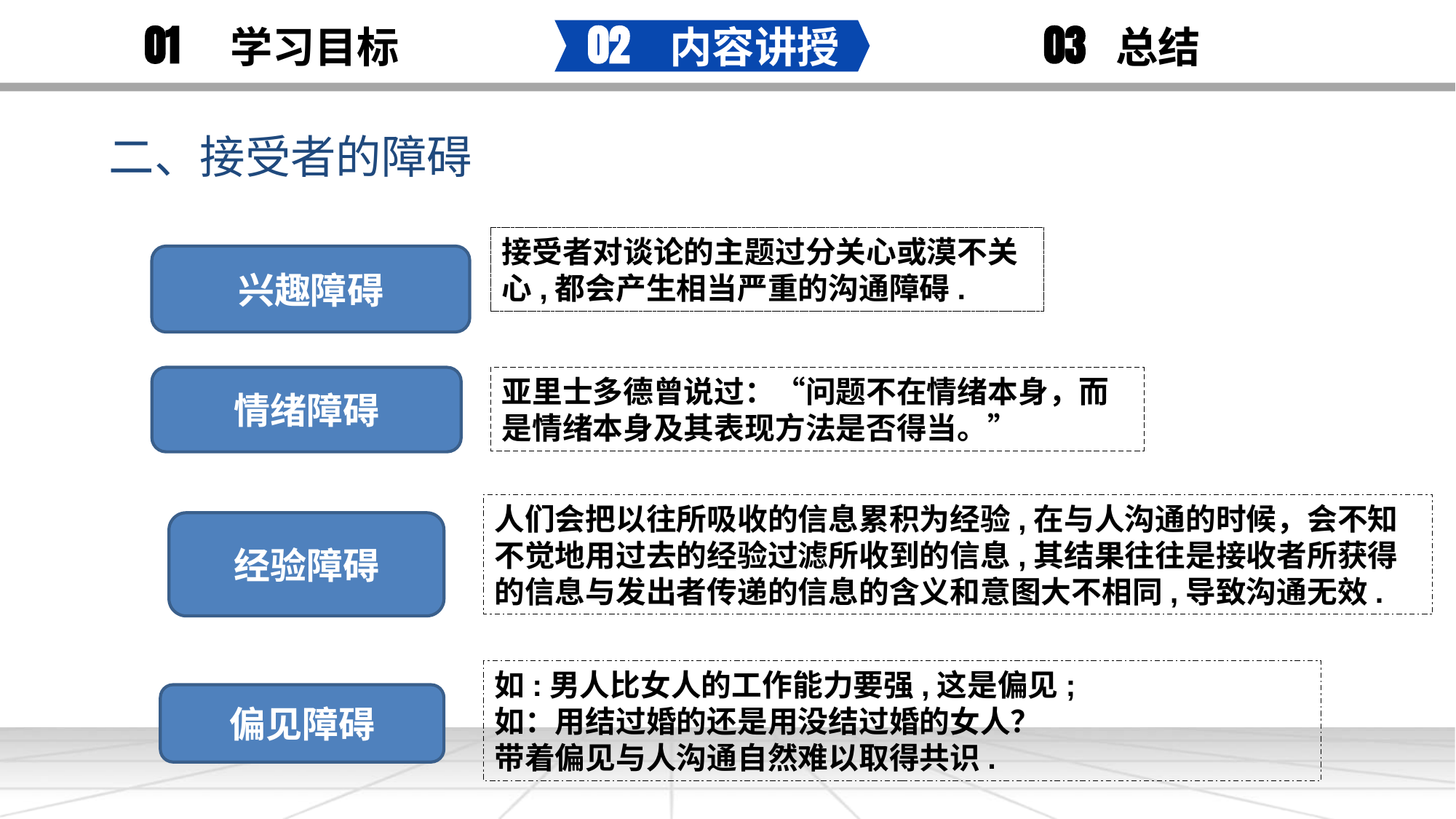

02   内容讲授
03  总结
01    学习目标

二、接受者的障碍
接受者对谈论的主题过分关心或漠不关心,都会产生相当严重的沟通障碍.

兴趣障碍
情绪障碍
亚里士多德曾说过：“问题不在情绪本身，而是情绪本身及其表现方法是否得当。”
人们会把以往所吸收的信息累积为经验,在与人沟通的时候，会不知不觉地用过去的经验过滤所收到的信息,其结果往往是接收者所获得的信息与发出者传递的信息的含义和意图大不相同,导致沟通无效.
经验障碍
如:男人比女人的工作能力要强,这是偏见;
如：用结过婚的还是用没结过婚的女人？
带着偏见与人沟通自然难以取得共识.
偏见障碍